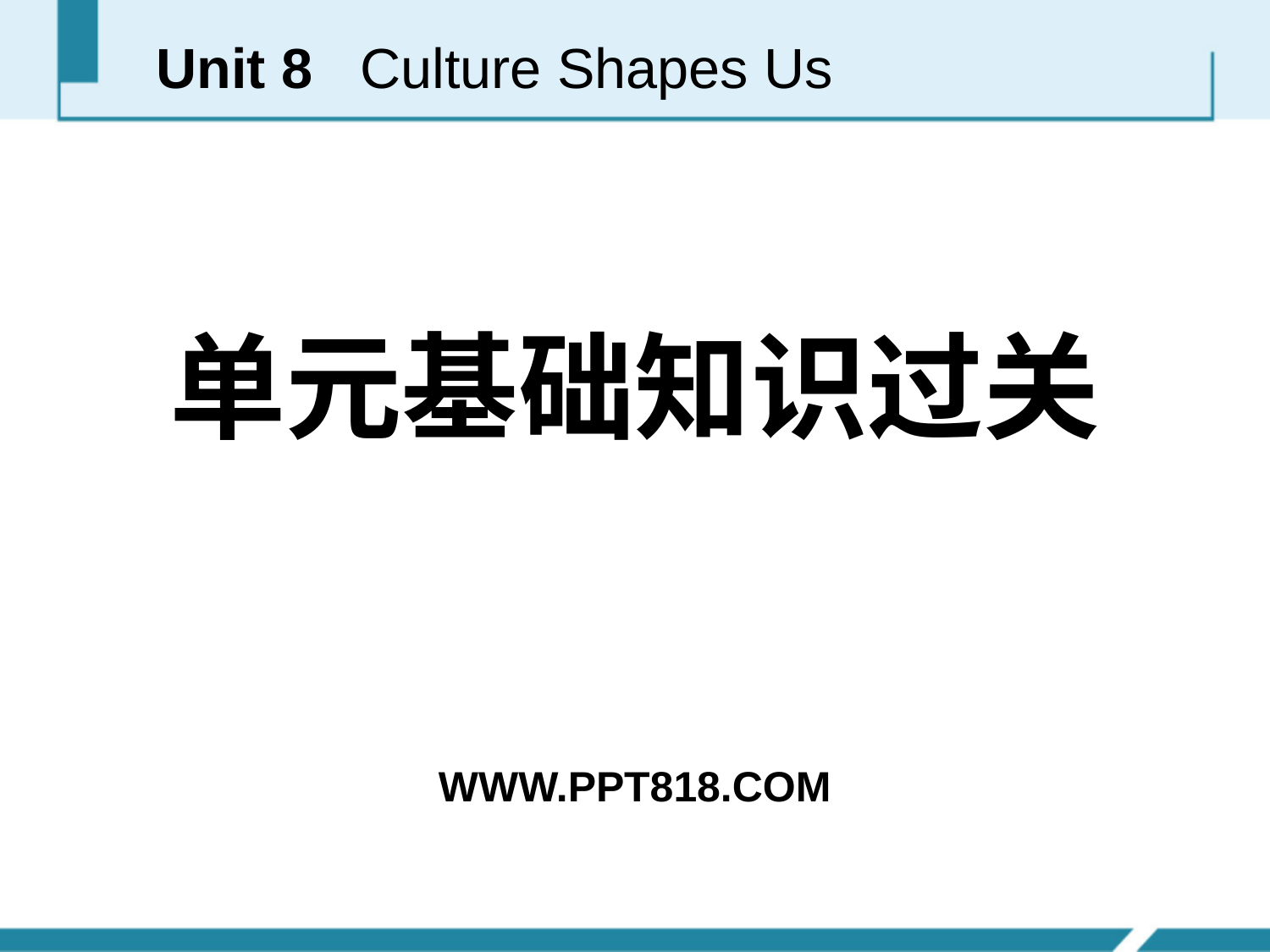

Unit 8   Culture Shapes Us
单元基础知识过关
WWW.PPT818.COM